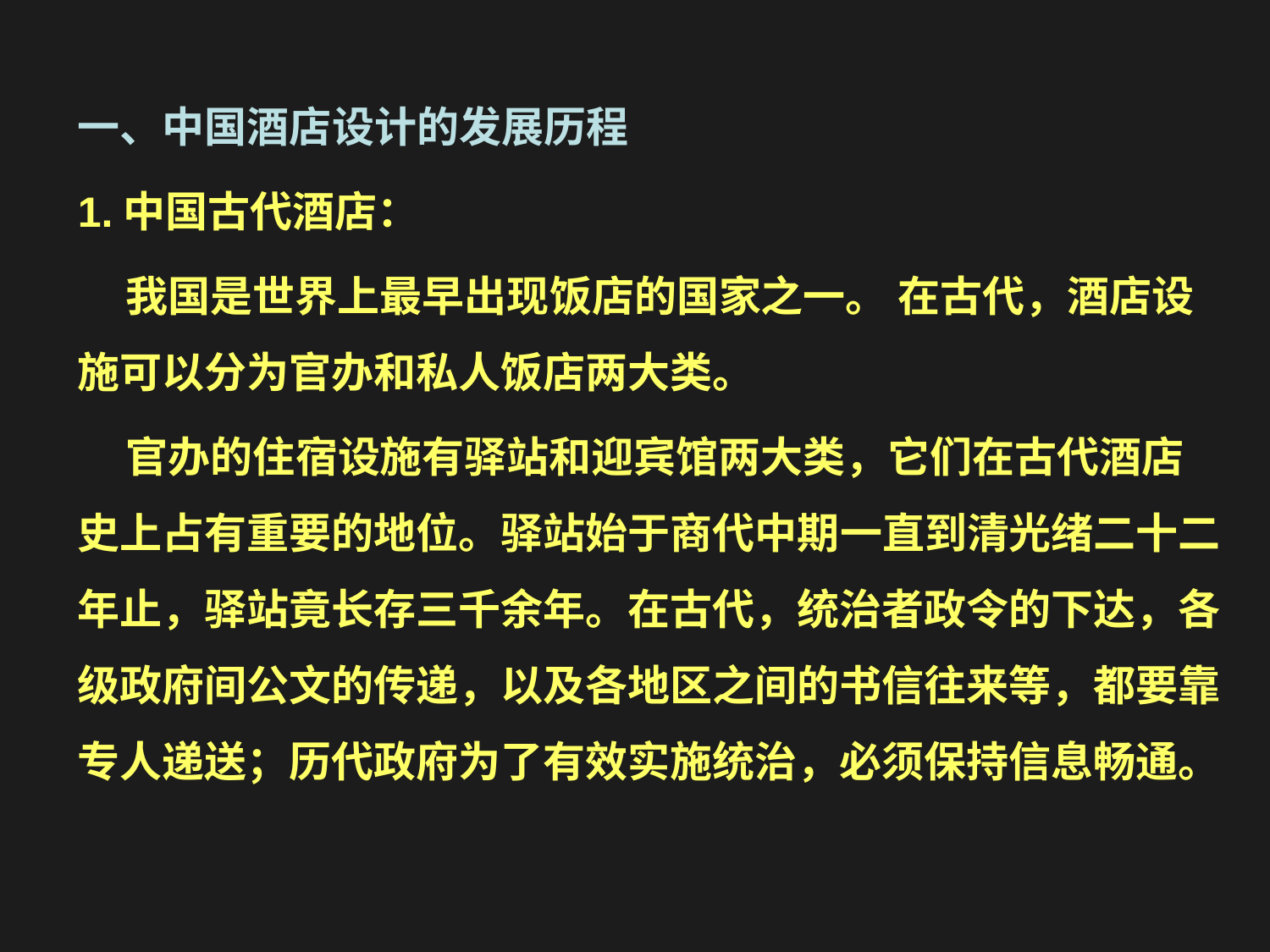

一、中国酒店设计的发展历程
1.中国古代酒店：
    我国是世界上最早出现饭店的国家之一。 在古代，酒店设施可以分为官办和私人饭店两大类。
    官办的住宿设施有驿站和迎宾馆两大类，它们在古代酒店史上占有重要的地位。驿站始于商代中期一直到清光绪二十二年止，驿站竟长存三千余年。在古代，统治者政令的下达，各级政府间公文的传递，以及各地区之间的书信往来等，都要靠专人递送；历代政府为了有效实施统治，必须保持信息畅通。